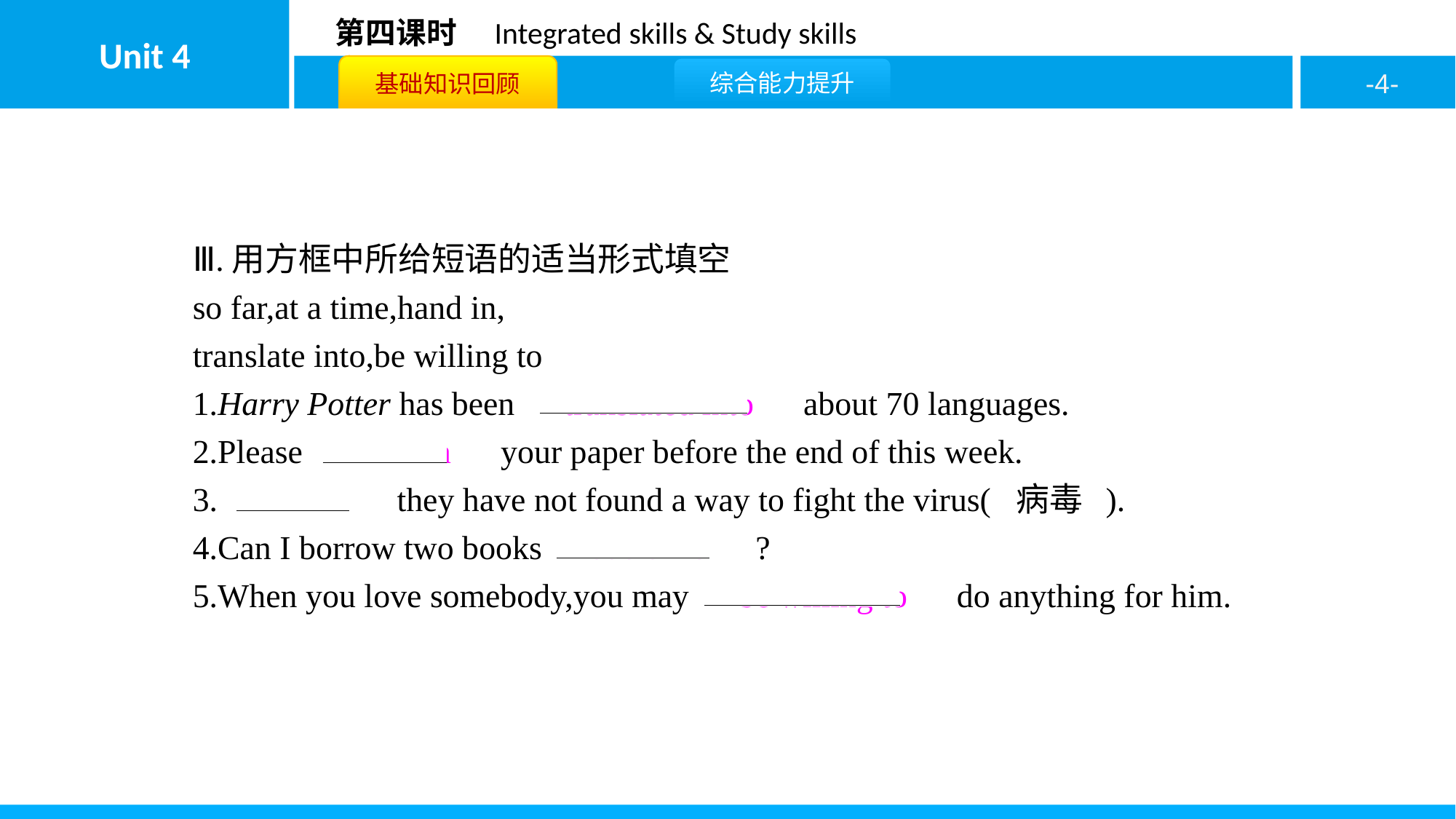

Ⅲ.用方框中所给短语的适当形式填空
so far,at a time,hand in,
translate into,be willing to
1.Harry Potter has been　translated into　about 70 languages.
2.Please　hand in　your paper before the end of this week.
3.　So far　they have not found a way to fight the virus(  病毒  ).
4.Can I borrow two books　at a time　?
5.When you love somebody,you may　be willing to　do anything for him.